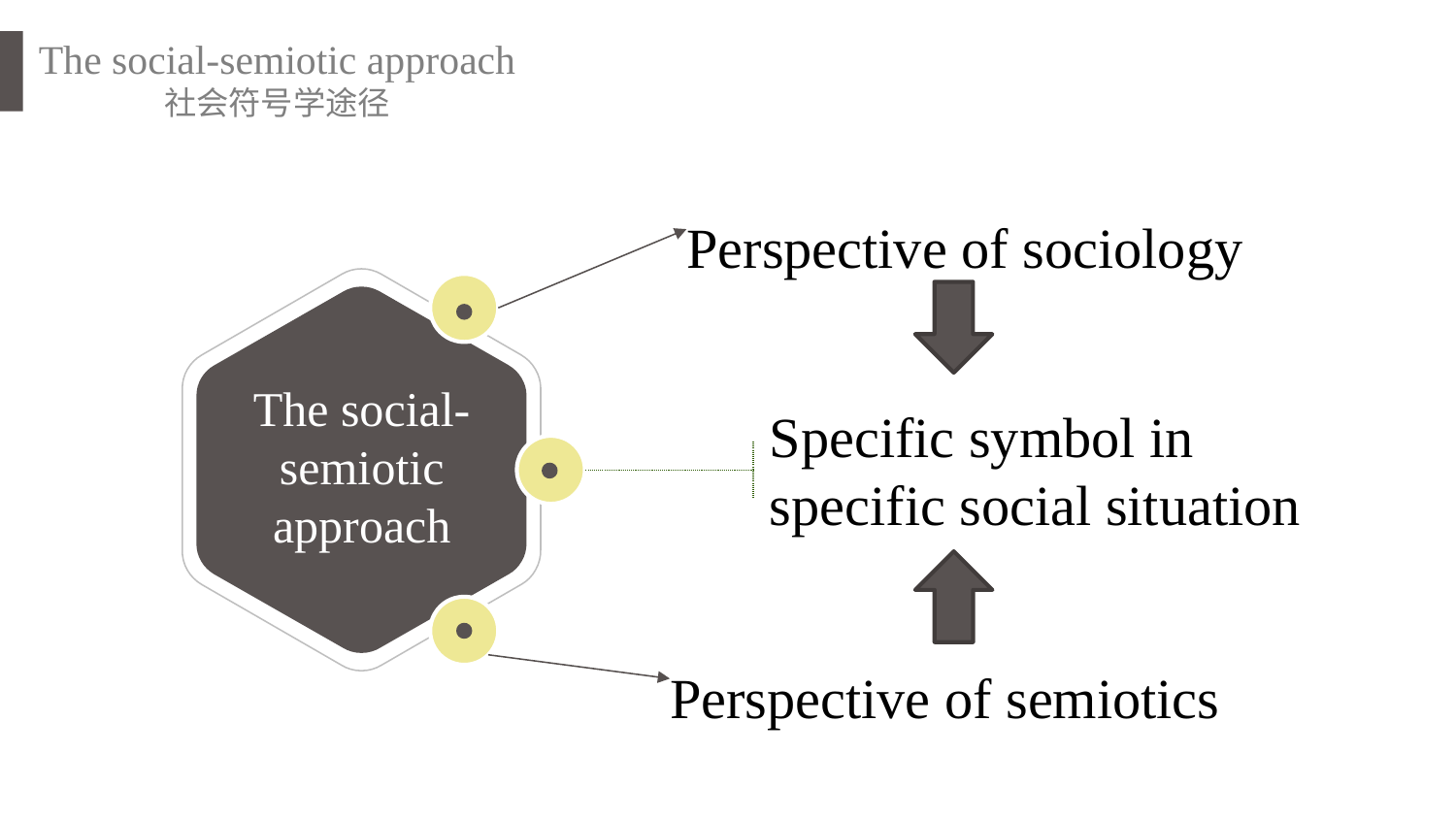

The social-semiotic approach
社会符号学途径

Perspective of sociology

The social- semiotic approach
Specific symbol in specific social situation

Perspective of semiotics